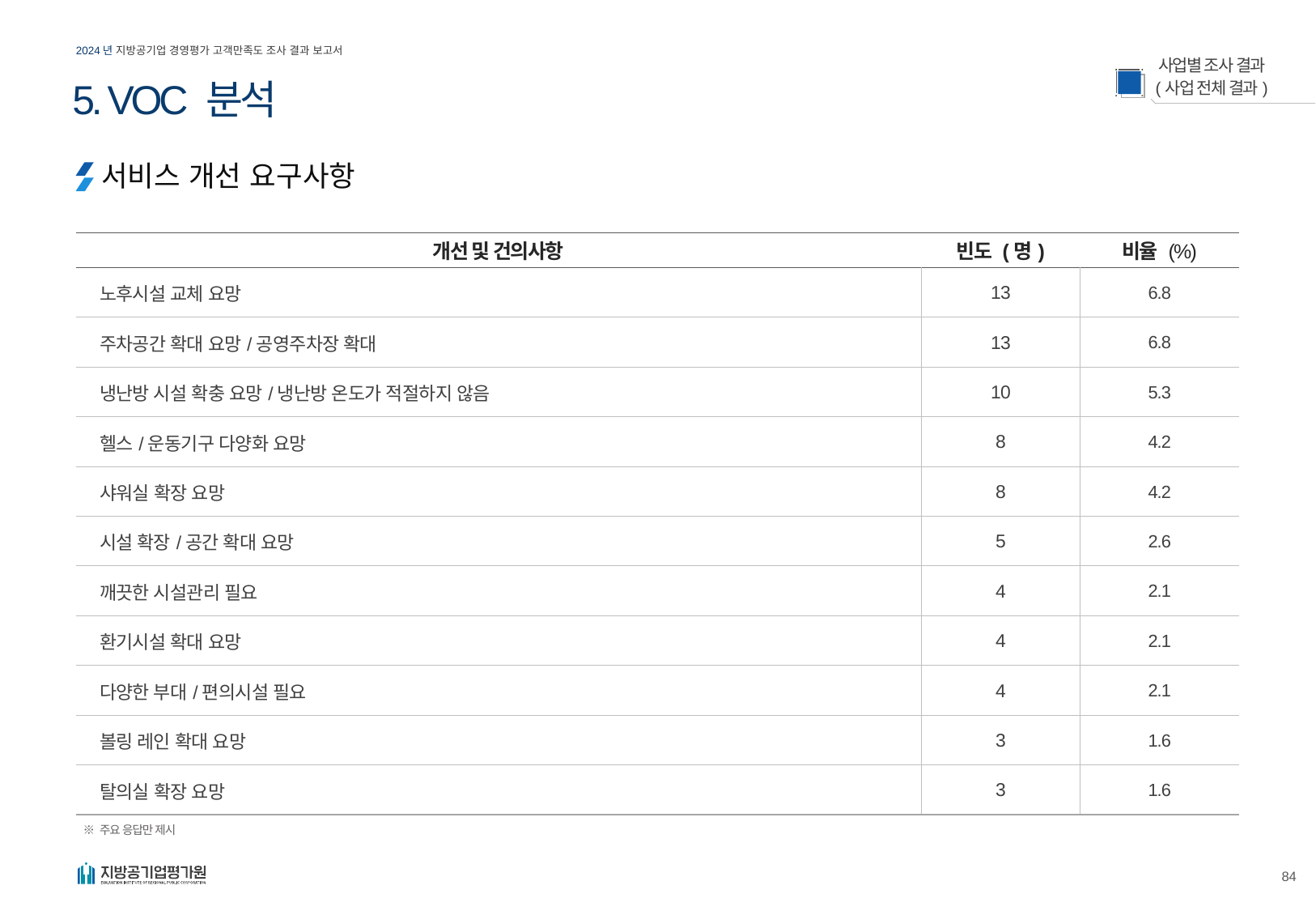

5. VOC 분석
서비스 개선 요구사항

| 개선 및 건의사항 | 빈도 (명) | 비율 (%) |
| --- | --- | --- |
| 노후시설 교체 요망 | 13 | 6.8 |
| 주차공간 확대 요망/공영주차장 확대 | 13 | 6.8 |
| 냉난방 시설 확충 요망/냉난방 온도가 적절하지 않음 | 10 | 5.3 |
| 헬스/운동기구 다양화 요망 | 8 | 4.2 |
| 샤워실 확장 요망 | 8 | 4.2 |
| 시설 확장/공간 확대 요망 | 5 | 2.6 |
| 깨끗한 시설관리 필요 | 4 | 2.1 |
| 환기시설 확대 요망 | 4 | 2.1 |
| 다양한 부대/편의시설 필요 | 4 | 2.1 |
| 볼링 레인 확대 요망 | 3 | 1.6 |
| 탈의실 확장 요망 | 3 | 1.6 |
※ 주요 응답만 제시